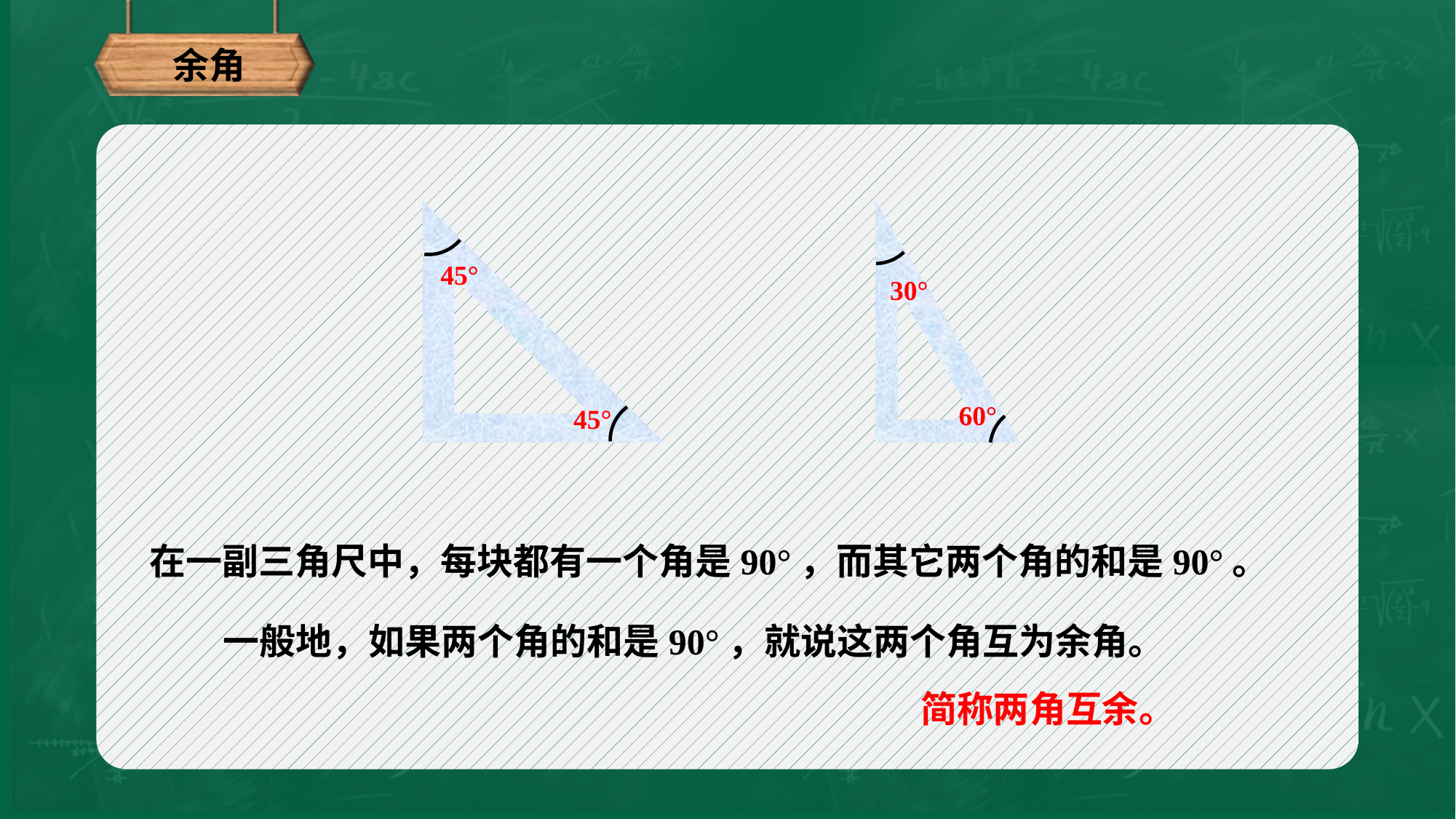

余角

45°
30°
60°
45°

在一副三角尺中，每块都有一个角是90°，而其它两个角的和是90°。
一般地，如果两个角的和是90°，就说这两个角互为余角。
简称两角互余。